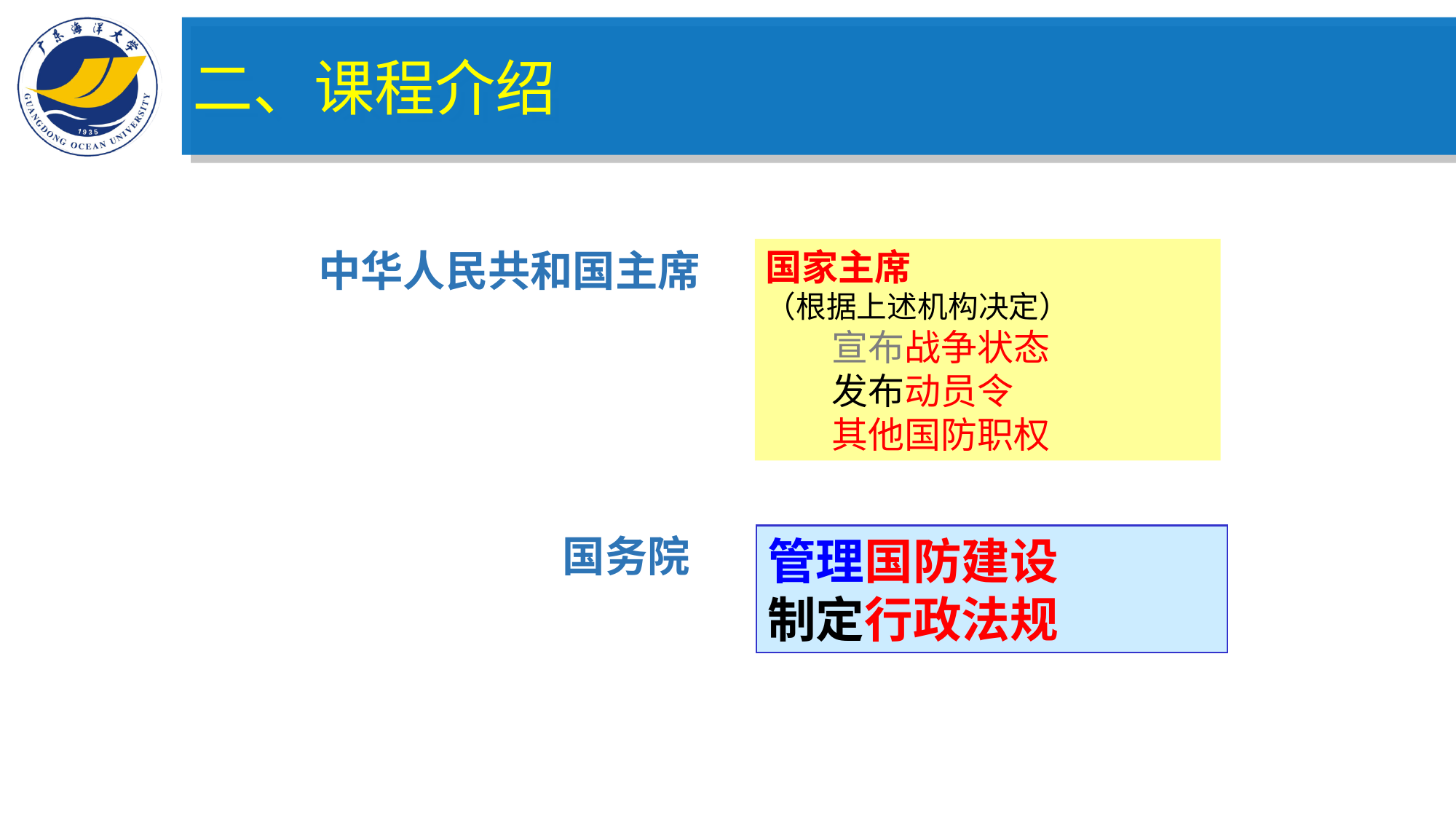

二、课程介绍
中华人民共和国主席
国家主席
（根据上述机构决定）
       宣布战争状态
       发布动员令
       其他国防职权
国务院
管理国防建设
制定行政法规